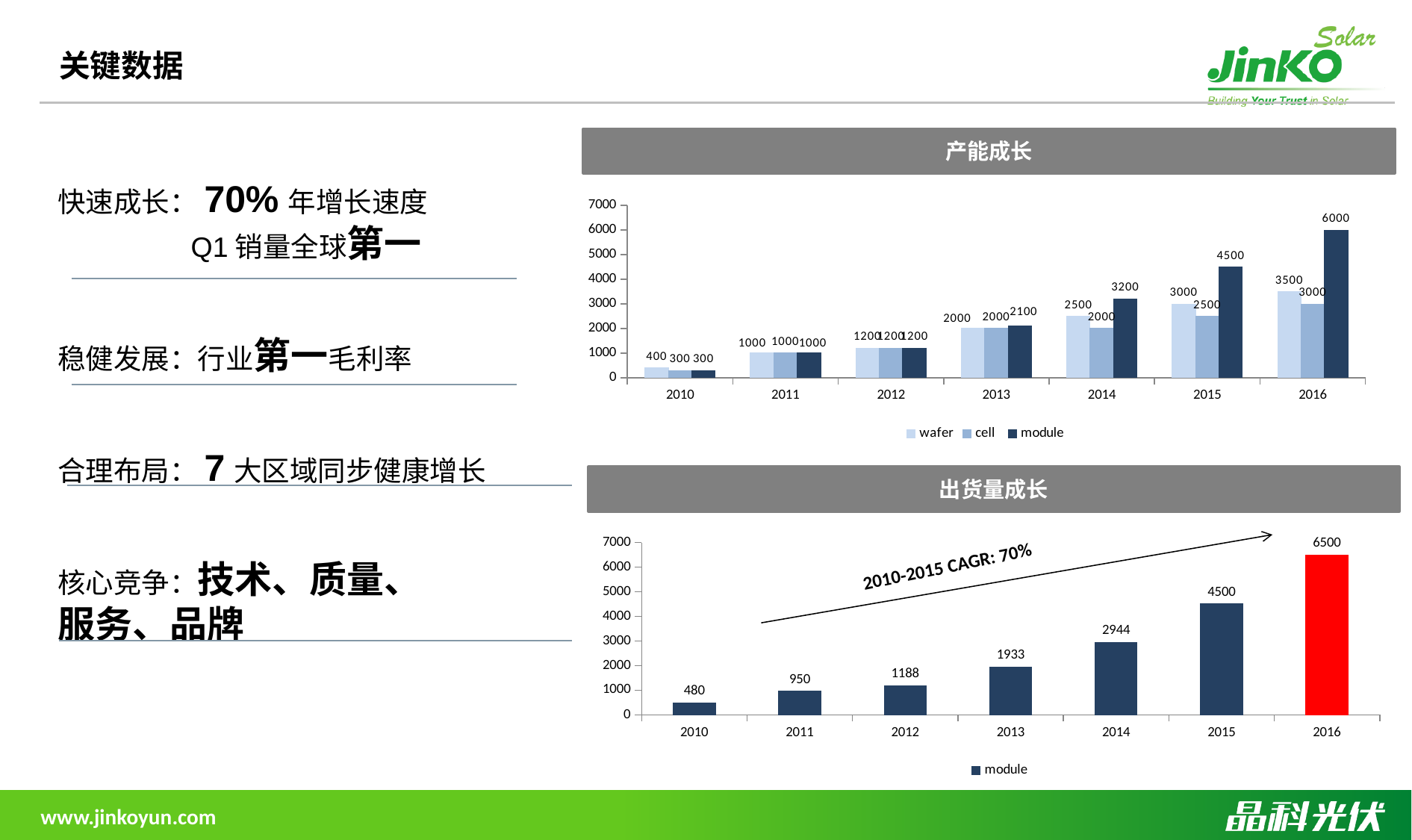

关键数据

快速成长：70%年增长速度
                 Q1销量全球第一

稳健发展：行业第一毛利率

合理布局：7大区域同步健康增长

核心竞争：技术、质量、
服务、品牌

产能成长

### Chart

| Category | wafer | cell  | module |
|---|---|---|---|
| 2010 | 400.0 | 300.0 | 300.0 |
| 2011 | 1000.0 | 1000.0 | 1000.0 |
| 2012 | 1200.0 | 1200.0 | 1200.0 |
| 2013 | 2000.0 | 2000.0 | 2100.0 |
| 2014 | 2500.0 | 2000.0 | 3200.0 |
| 2015 | 3000.0 | 2500.0 | 4500.0 |
| 2016 | 3500.0 | 3000.0 | 6000.0 |
出货量成长

### Chart

| Category | module |
|---|---|
| 2010 | 480.0 |
| 2011 | 950.0 |
| 2012 | 1188.0 |
| 2013 | 1933.0 |
| 2014 | 2944.0 |
| 2015 | 4500.0 |
| 2016 | 6500.0 |
2010-2015 CAGR: 70%